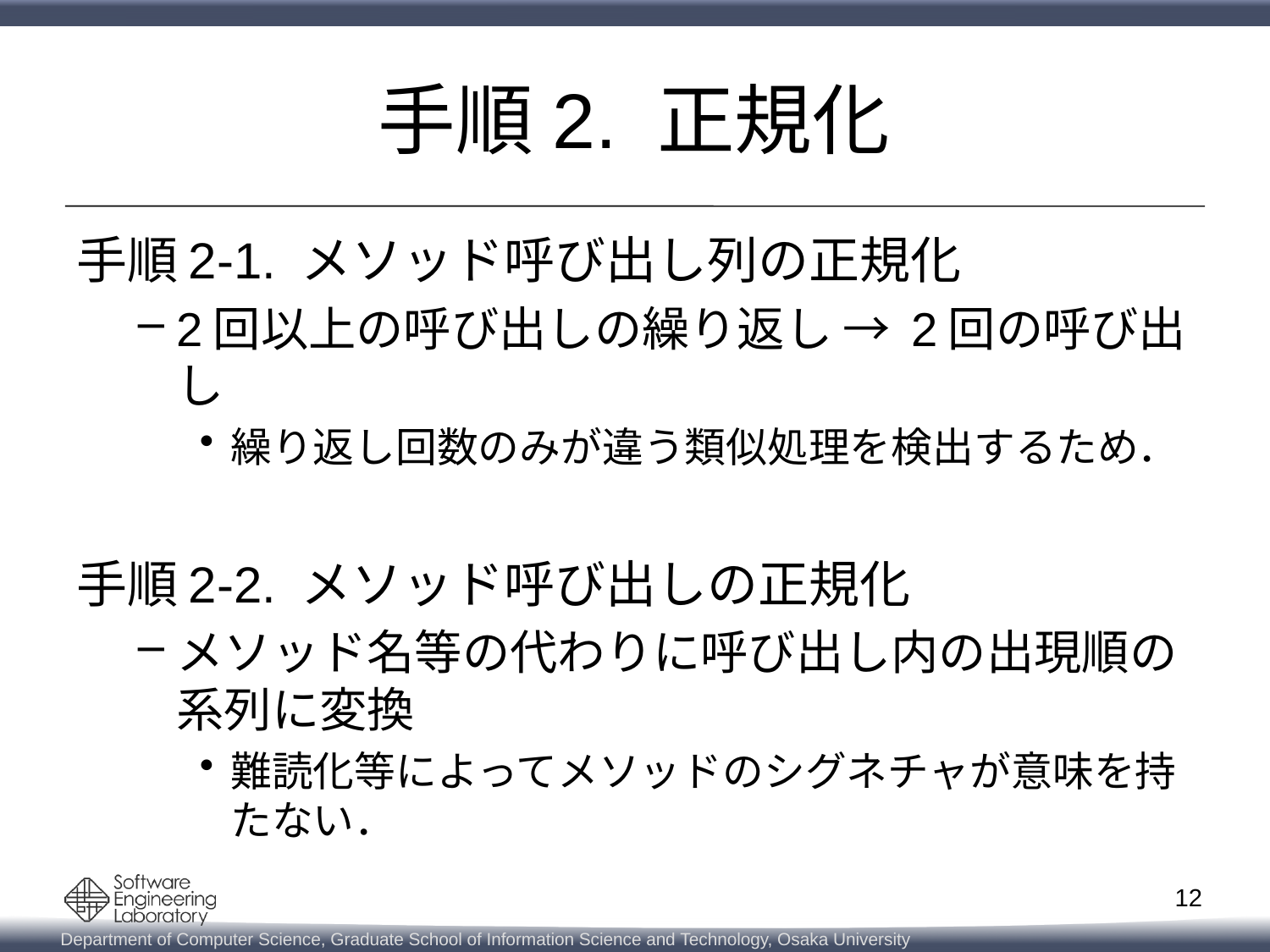

# 手順2. 正規化
手順2-1. メソッド呼び出し列の正規化
2回以上の呼び出しの繰り返し → 2回の呼び出し
繰り返し回数のみが違う類似処理を検出するため．

手順2-2. メソッド呼び出しの正規化
メソッド名等の代わりに呼び出し内の出現順の系列に変換
難読化等によってメソッドのシグネチャが意味を持たない．
12